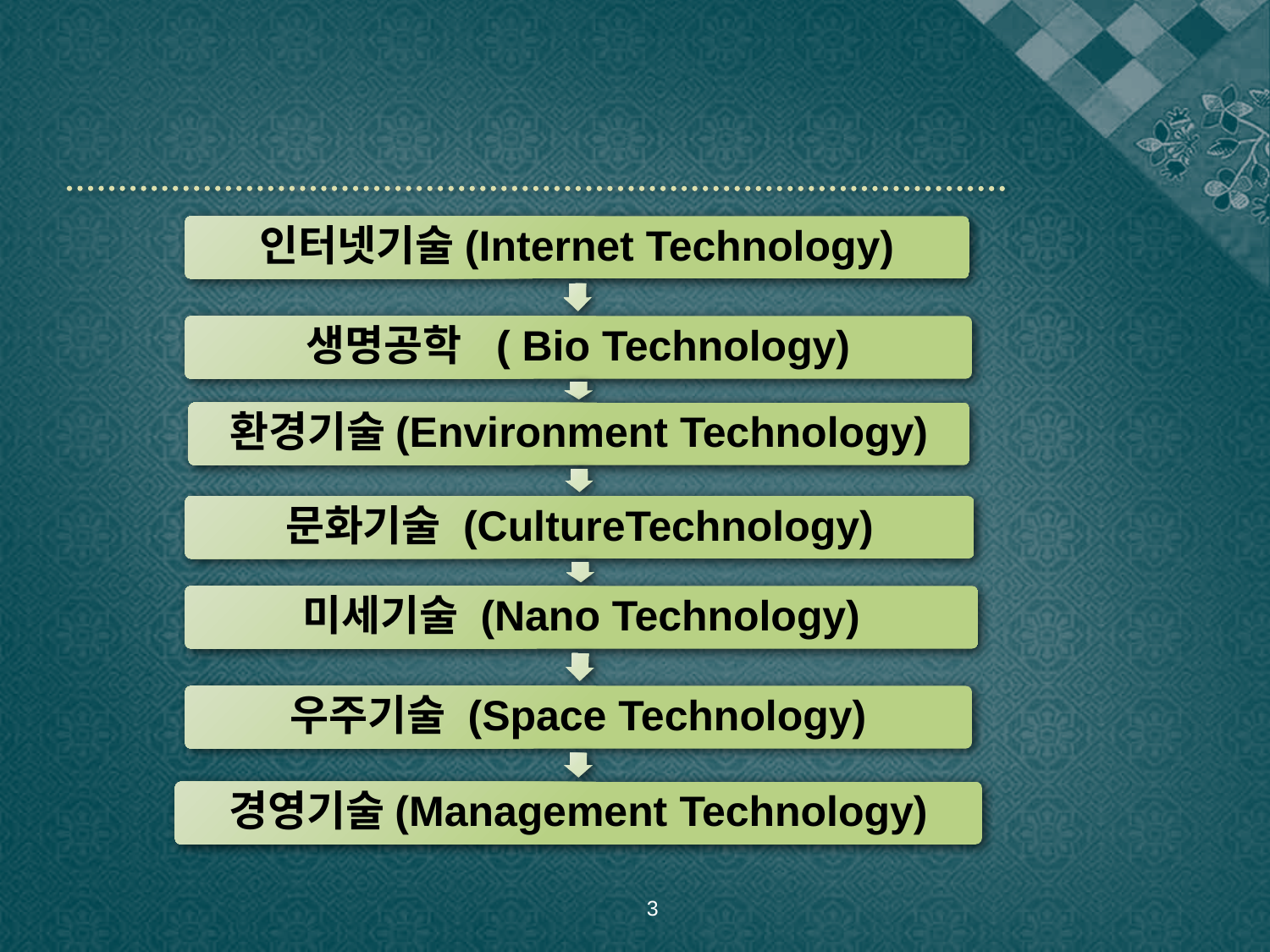

#
인터넷기술(Internet Technology)

생명공학  ( Bio Technology)

환경기술(Environment Technology)

문화기술 (CultureTechnology)

미세기술 (Nano Technology)

우주기술 (Space Technology)

경영기술(Management Technology)
3